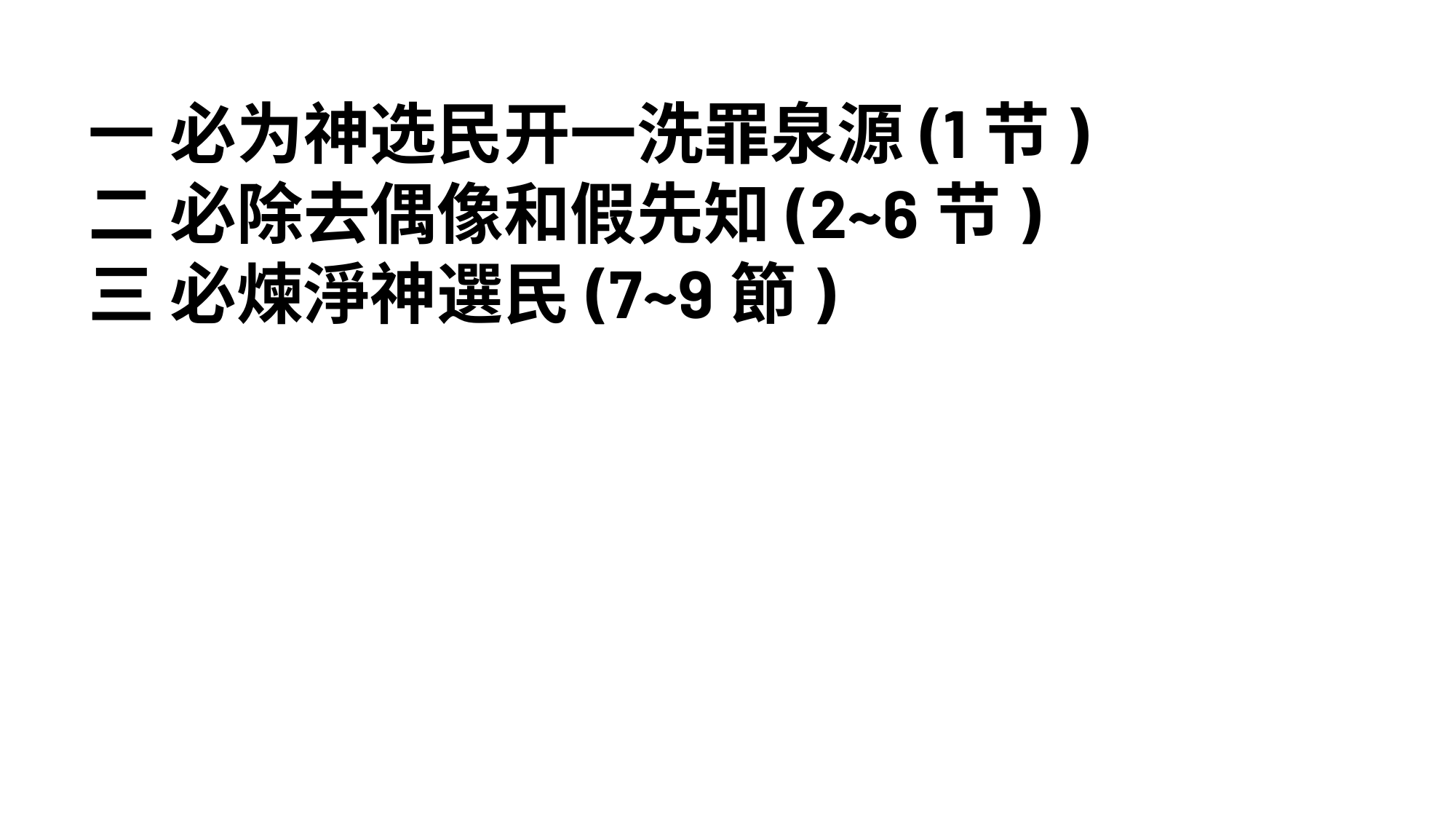

一 必为神选民开一洗罪泉源(1节)
   二 必除去偶像和假先知(2~6节)
   三 必煉淨神選民(7~9節)